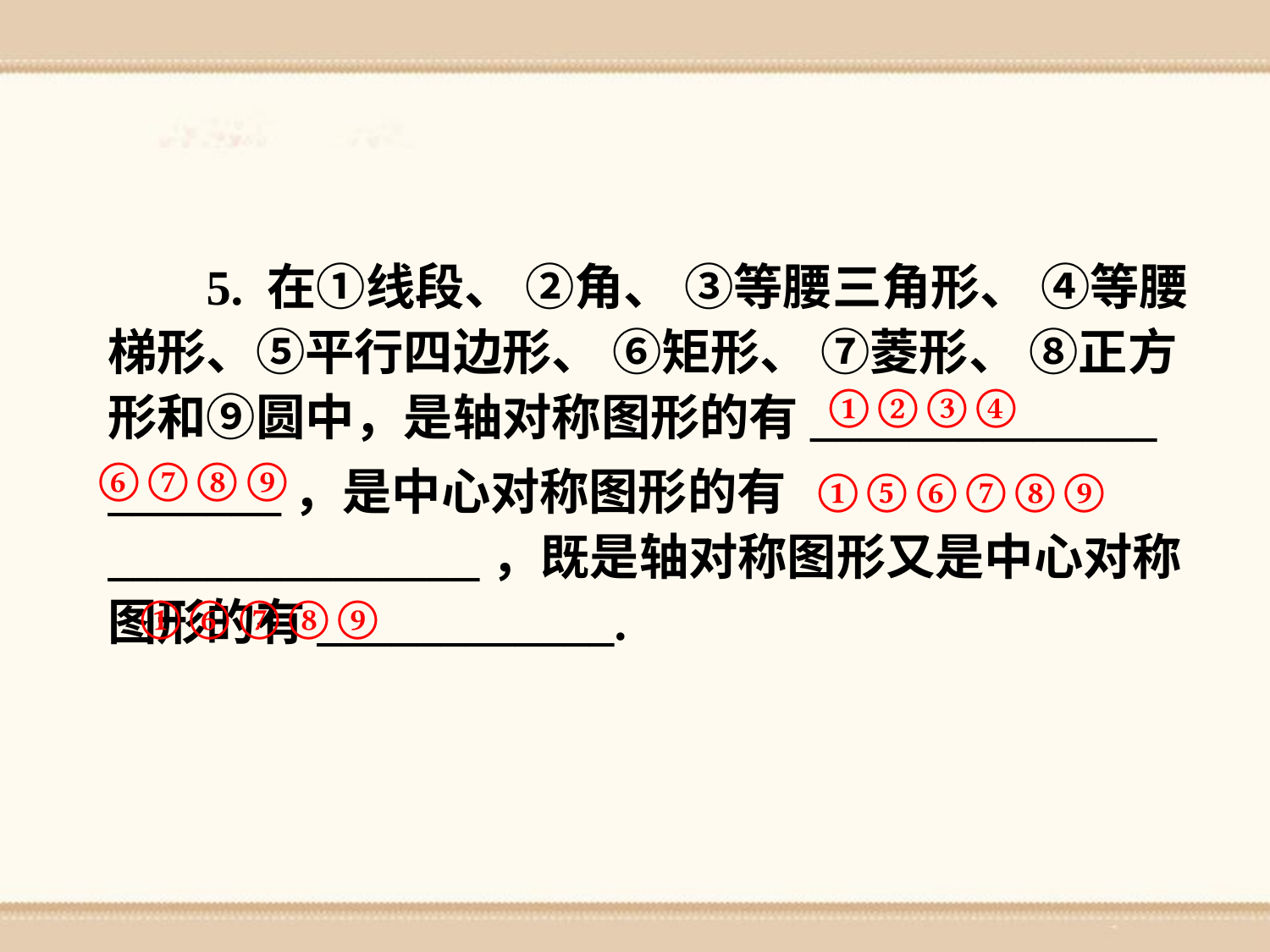

5. 在①线段、 ②角、 ③等腰三角形、 ④等腰梯形、⑤平行四边形、 ⑥矩形、 ⑦菱形、 ⑧正方形和⑨圆中，是轴对称图形的有______________
_______，是中心对称图形的有_______________，既是轴对称图形又是中心对称图形的有____________.
①②③④
⑥⑦⑧⑨
①⑤⑥⑦⑧⑨
①⑥⑦⑧⑨